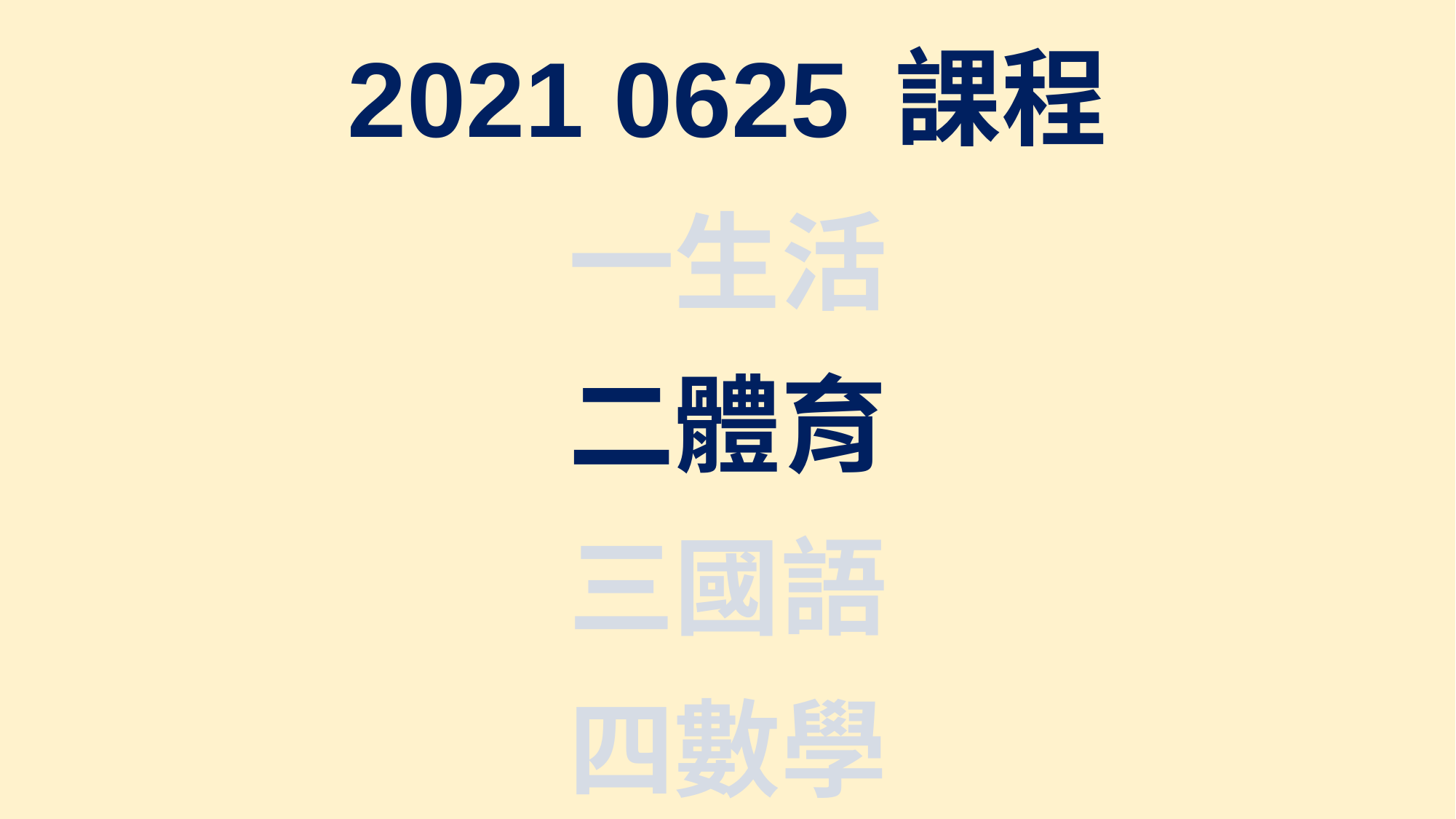

2021 0625 課程
一生活
二體育
三國語
四數學